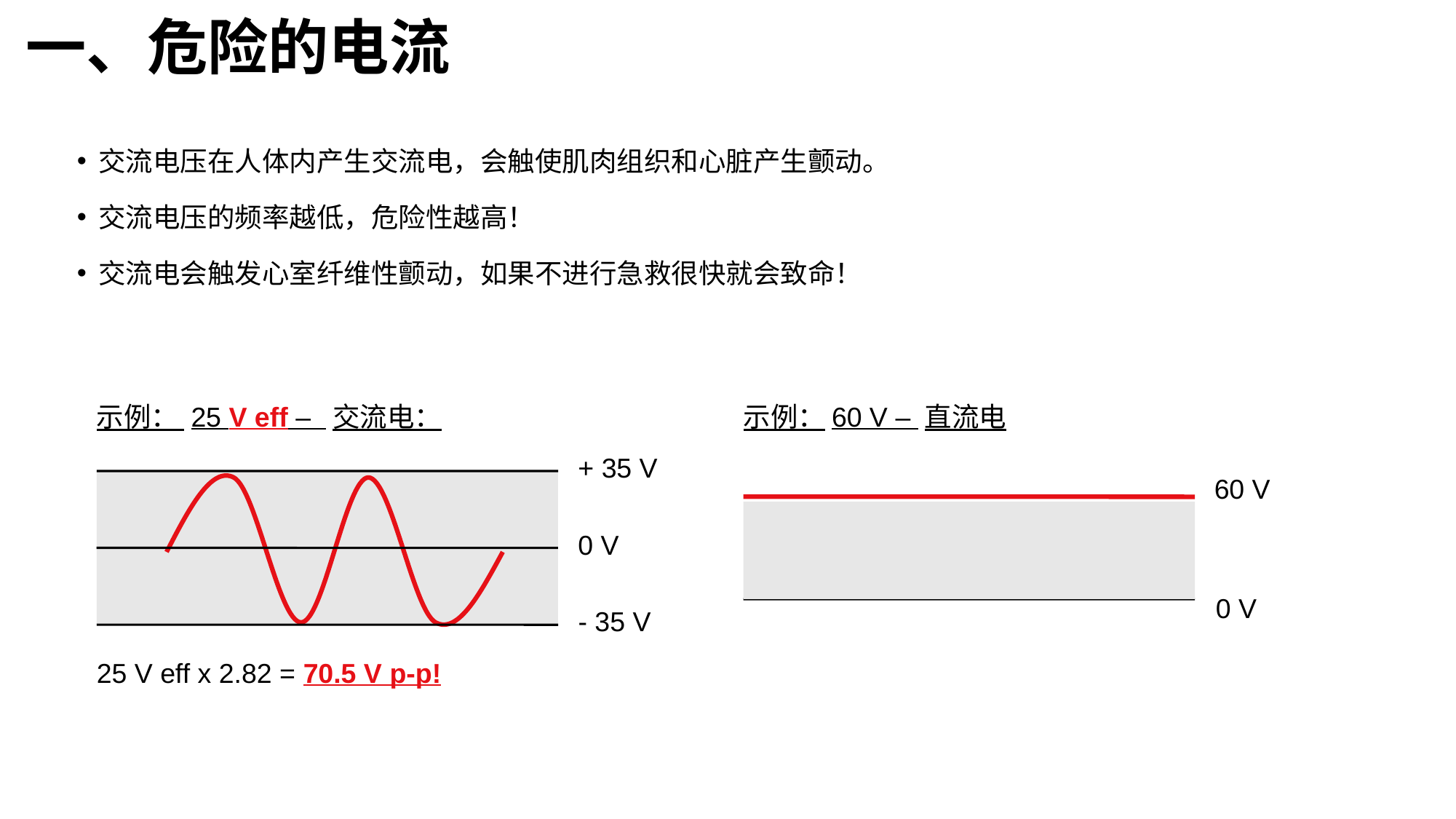

# 一、危险的电流
交流电压在人体内产生交流电，会触使肌肉组织和心脏产生颤动。
交流电压的频率越低，危险性越高！
交流电会触发心室纤维性颤动，如果不进行急救很快就会致命！
示例： 25 V eff –  交流电：
示例：60 V – 直流电
+ 35 V

60 V

0 V

0 V
- 35 V

25 V eff x 2.82 = 70.5 V p-p!